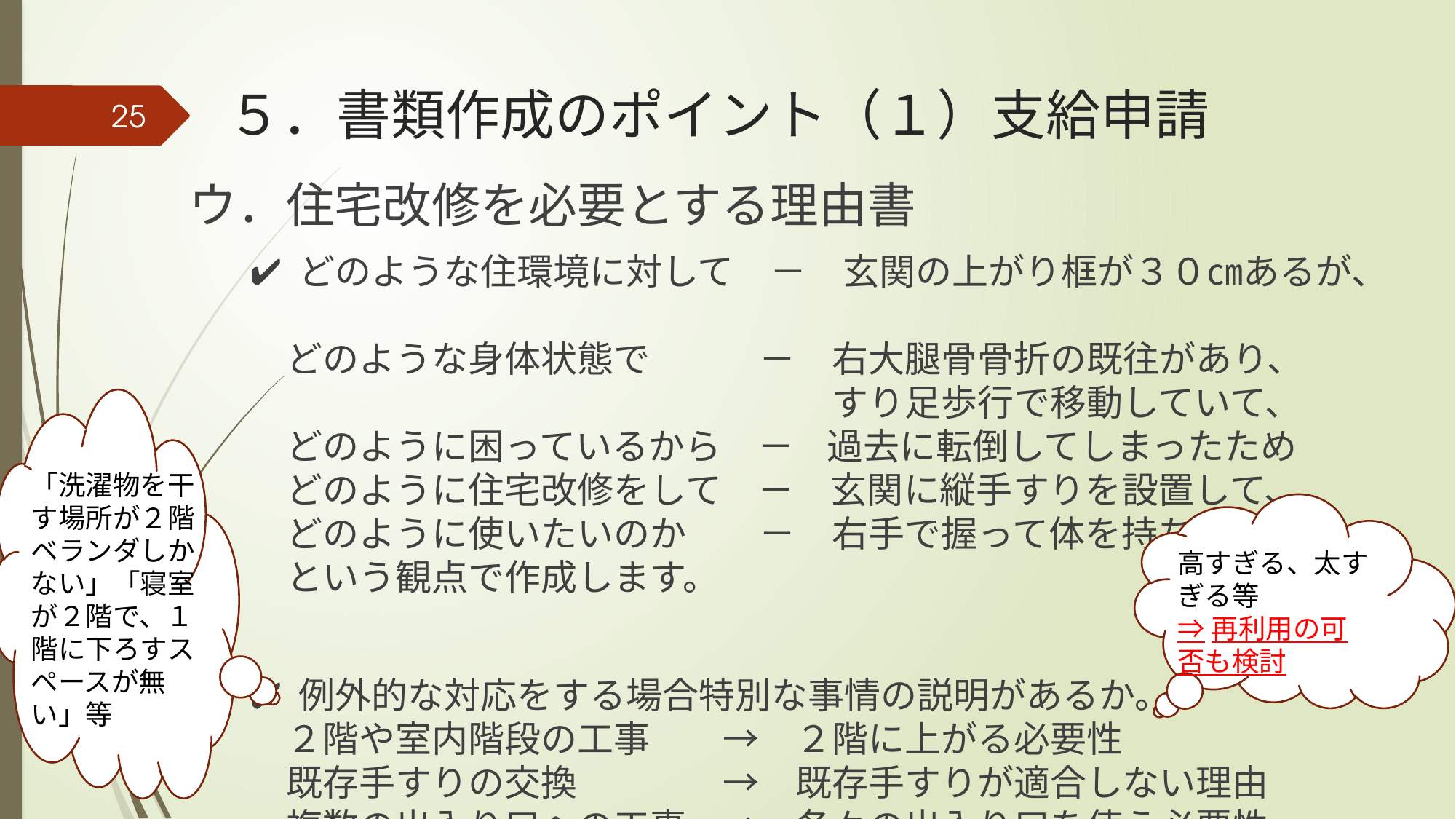

# ５．書類作成のポイント（１）支給申請
25
ウ．住宅改修を必要とする理由書
✔ どのような住環境に対して　－　玄関の上がり框が３０㎝あるが、　　　　
　どのような身体状態で　　　－　右大腿骨骨折の既往があり、
　　　　　　　　　　　　　　　　すり足歩行で移動していて、
　どのように困っているから　－    過去に転倒してしまったため
　どのように住宅改修をして　－　玄関に縦手すりを設置して、
　どのように使いたいのか　　－　右手で握って体を持ち上げる。
　という観点で作成します。

✔ 例外的な対応をする場合特別な事情の説明があるか。
　２階や室内階段の工事　　→　２階に上がる必要性
　既存手すりの交換　　　　→　既存手すりが適合しない理由
　複数の出入り口への工事　→　各々の出入り口を使う必要性

「洗濯物を干す場所が２階ベランダしかない」「寝室が２階で、１階に下ろすスペースが無い」等

高すぎる、太すぎる等
⇒再利用の可否も検討